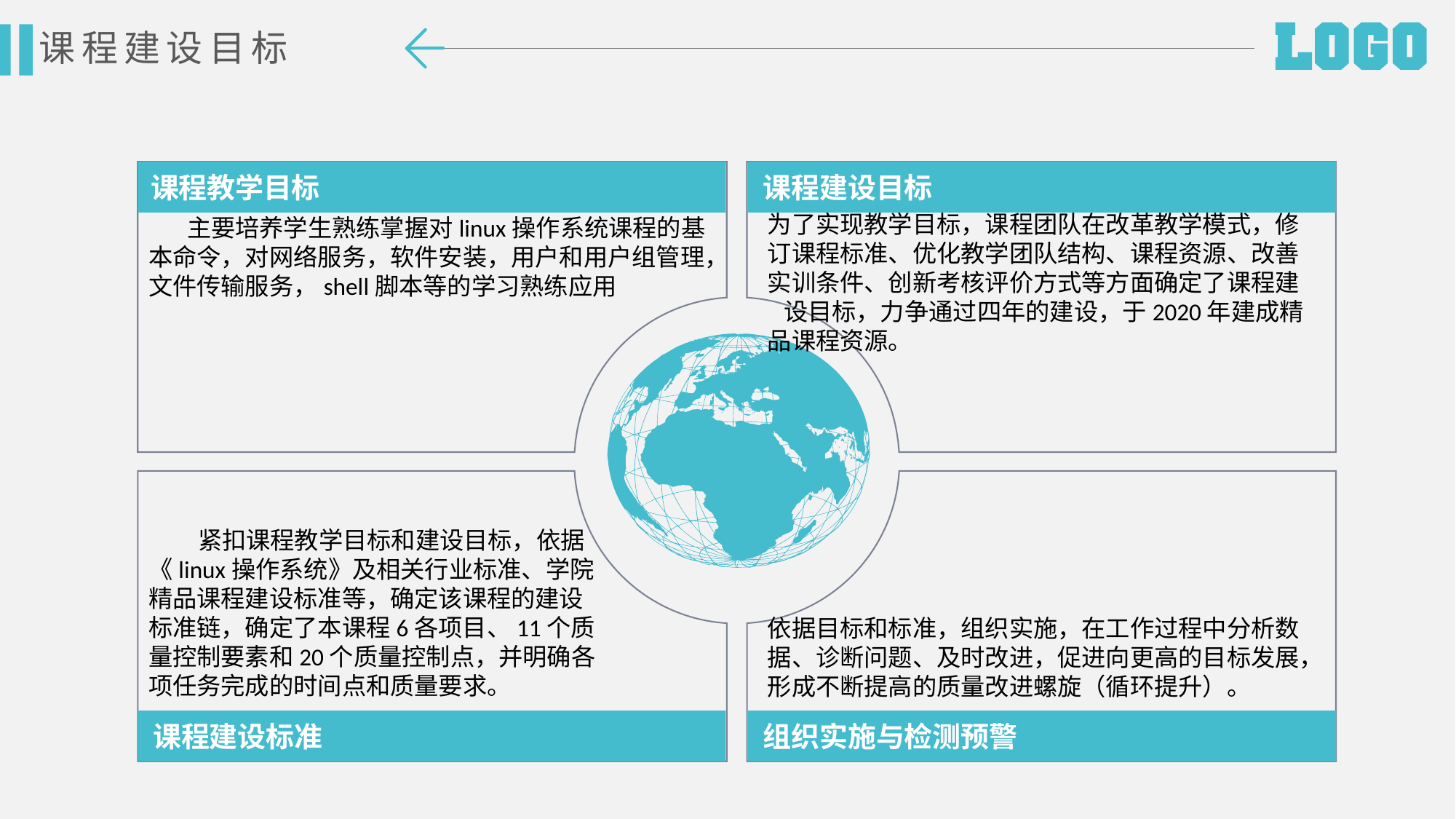

课程建设目标
课程教学目标

课程建设目标

为了实现教学目标，课程团队在改革教学模式，修订课程标准、优化教学团队结构、课程资源、改善实训条件、创新考核评价方式等方面确定了课程建      设目标，力争通过四年的建设，于2020年建成精品课程资源。

      主要培养学生熟练掌握对linux操作系统课程的基本命令，对网络服务，软件安装，用户和用户组管理，文件传输服务，shell脚本等的学习熟练应用

        紧扣课程教学目标和建设目标，依据《linux操作系统》及相关行业标准、学院精品课程建设标准等，确定该课程的建设标准链，确定了本课程6各项目、11个质量控制要素和20个质量控制点，并明确各项任务完成的时间点和质量要求。
依据目标和标准，组织实施，在工作过程中分析数据、诊断问题、及时改进，促进向更高的目标发展，形成不断提高的质量改进螺旋（循环提升）。
课程建设标准
组织实施与检测预警